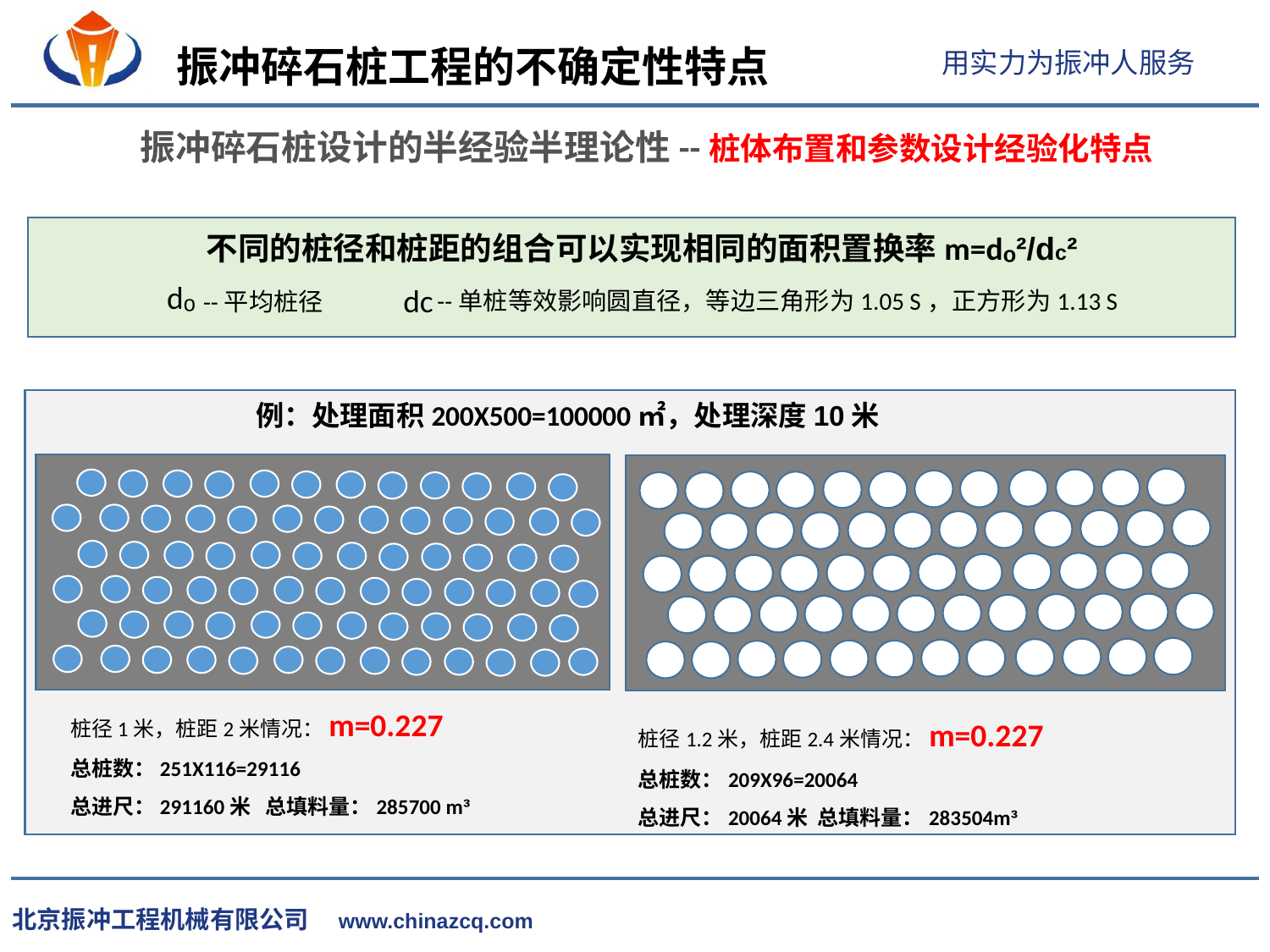

振冲碎石桩工程的不确定性特点
振冲碎石桩设计的半经验半理论性--桩体布置和参数设计经验化特点

不同的桩径和桩距的组合可以实现相同的面积置换率m=dₒ²/dc²
dₒ
dc
--单桩等效影响圆直径，等边三角形为1.05 S，正方形为1.13 S
--平均桩径

例：处理面积200X500=100000㎡，处理深度10米

桩径1米，桩距2米情况：m=0.227
总桩数：251X116=29116
总进尺：291160米   总填料量：285700 m³
桩径1.2米，桩距2.4米情况：m=0.227
总桩数：209X96=20064
总进尺：20064米  总填料量：283504m³